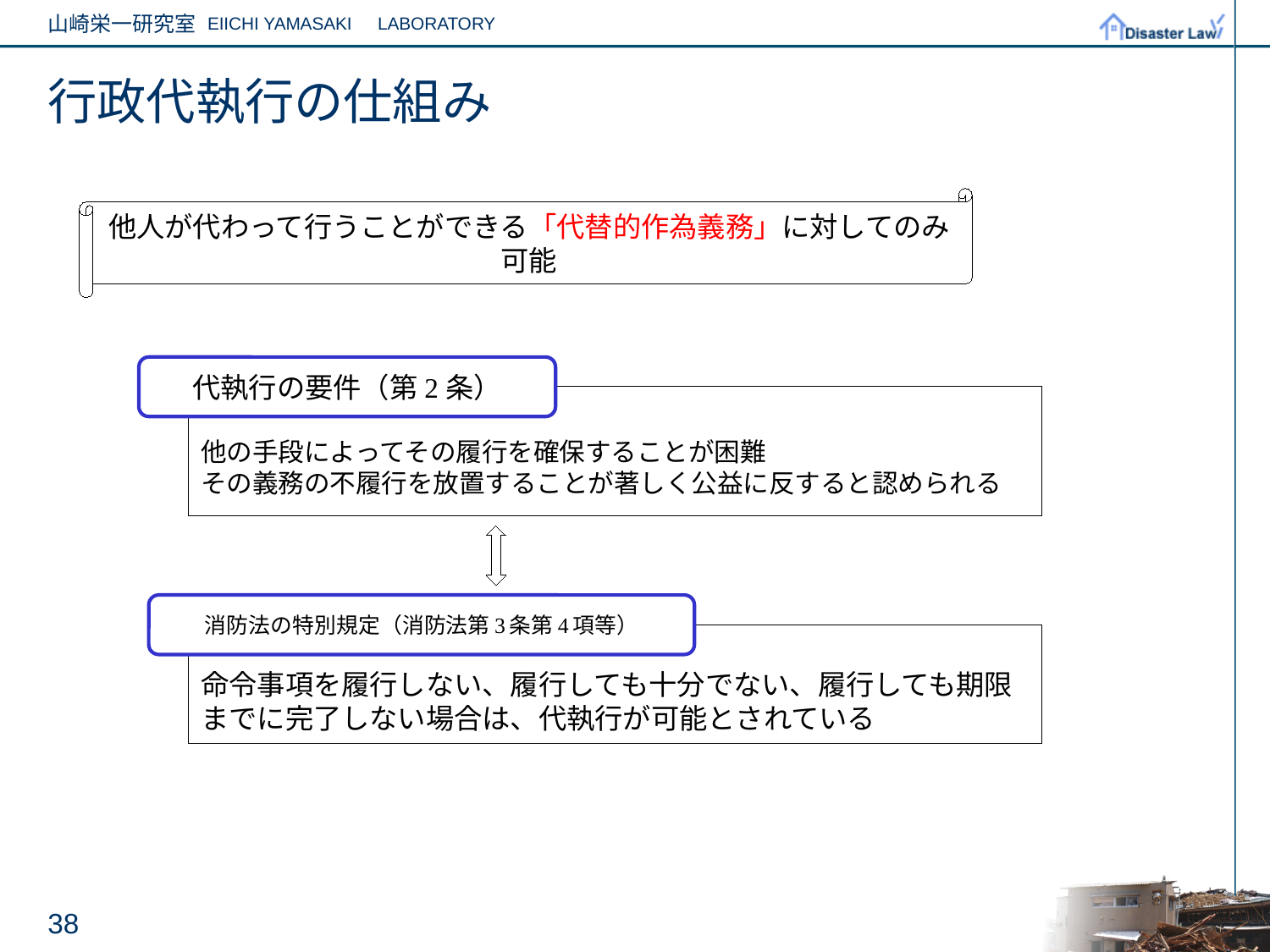

# 行政代執行の仕組み
他人が代わって行うことができる「代替的作為義務」に対してのみ可能
代執行の要件（第2条）

他の手段によってその履行を確保することが困難
その義務の不履行を放置することが著しく公益に反すると認められる

消防法の特別規定（消防法第3条第4項等）

命令事項を履行しない、履行しても十分でない、履行しても期限までに完了しない場合は、代執行が可能とされている
38